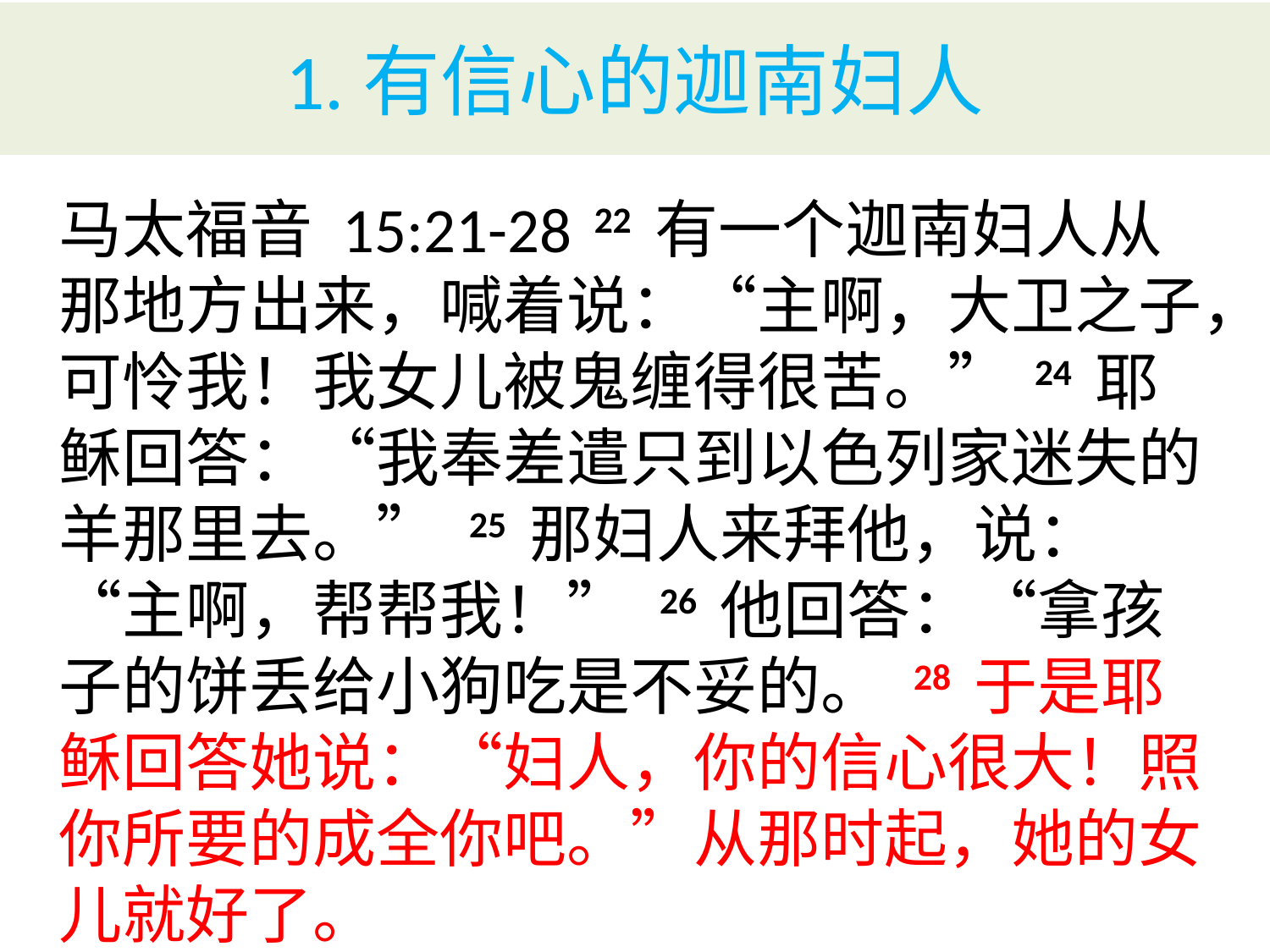

# 1.有信心的迦南妇人
马太福音 15:21-28  22 有一个迦南妇人从那地方出来，喊着说：“主啊，大卫之子，可怜我！我女儿被鬼缠得很苦。” 24 耶稣回答：“我奉差遣只到以色列家迷失的羊那里去。” 25 那妇人来拜他，说：“主啊，帮帮我！” 26 他回答：“拿孩子的饼丢给小狗吃是不妥的。 28 于是耶稣回答她说：“妇人，你的信心很大！照你所要的成全你吧。”从那时起，她的女儿就好了。